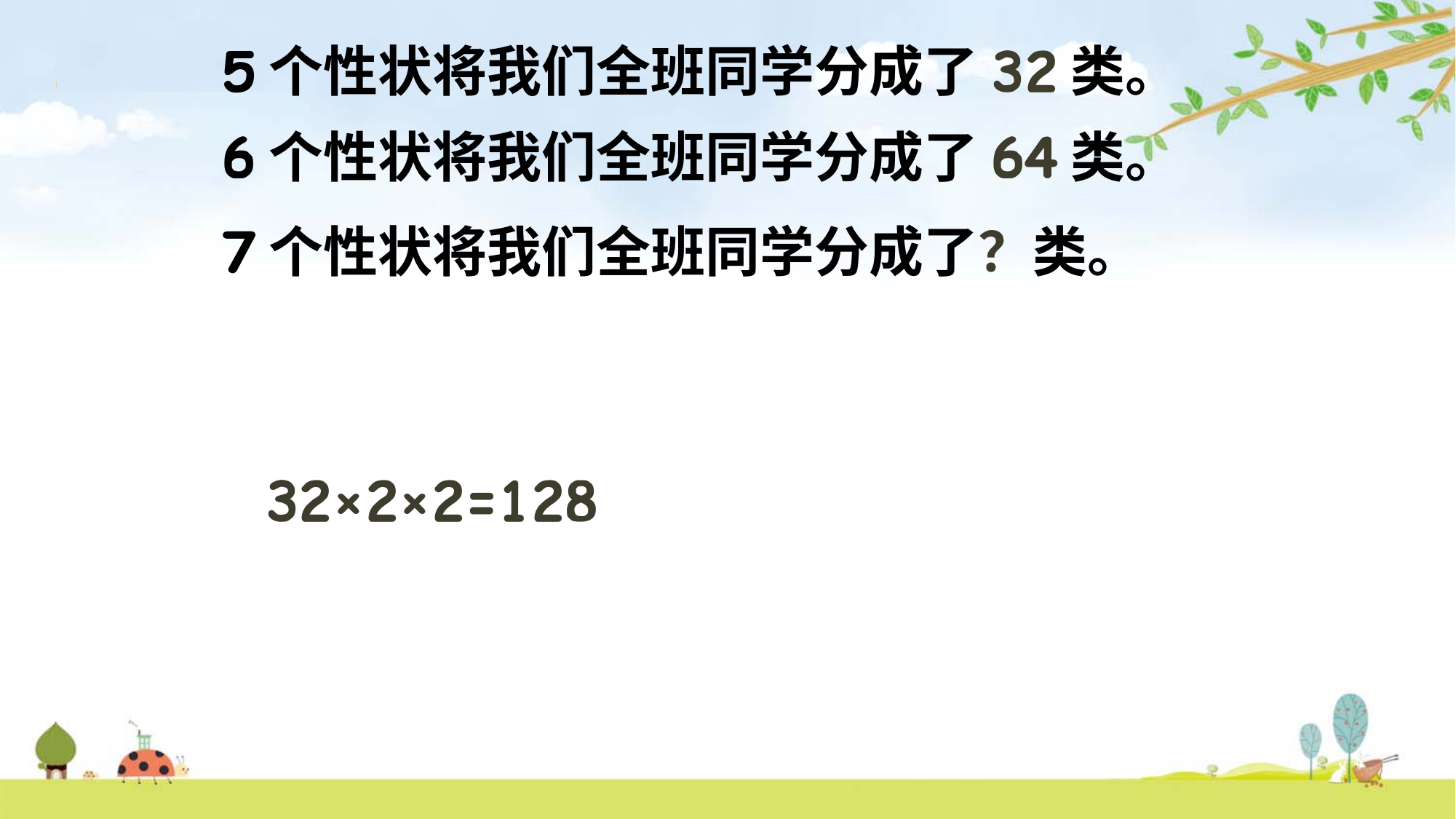

5个性状将我们全班同学分成了32类。
6个性状将我们全班同学分成了64类。
7个性状将我们全班同学分成了？类。
32×2×2=128